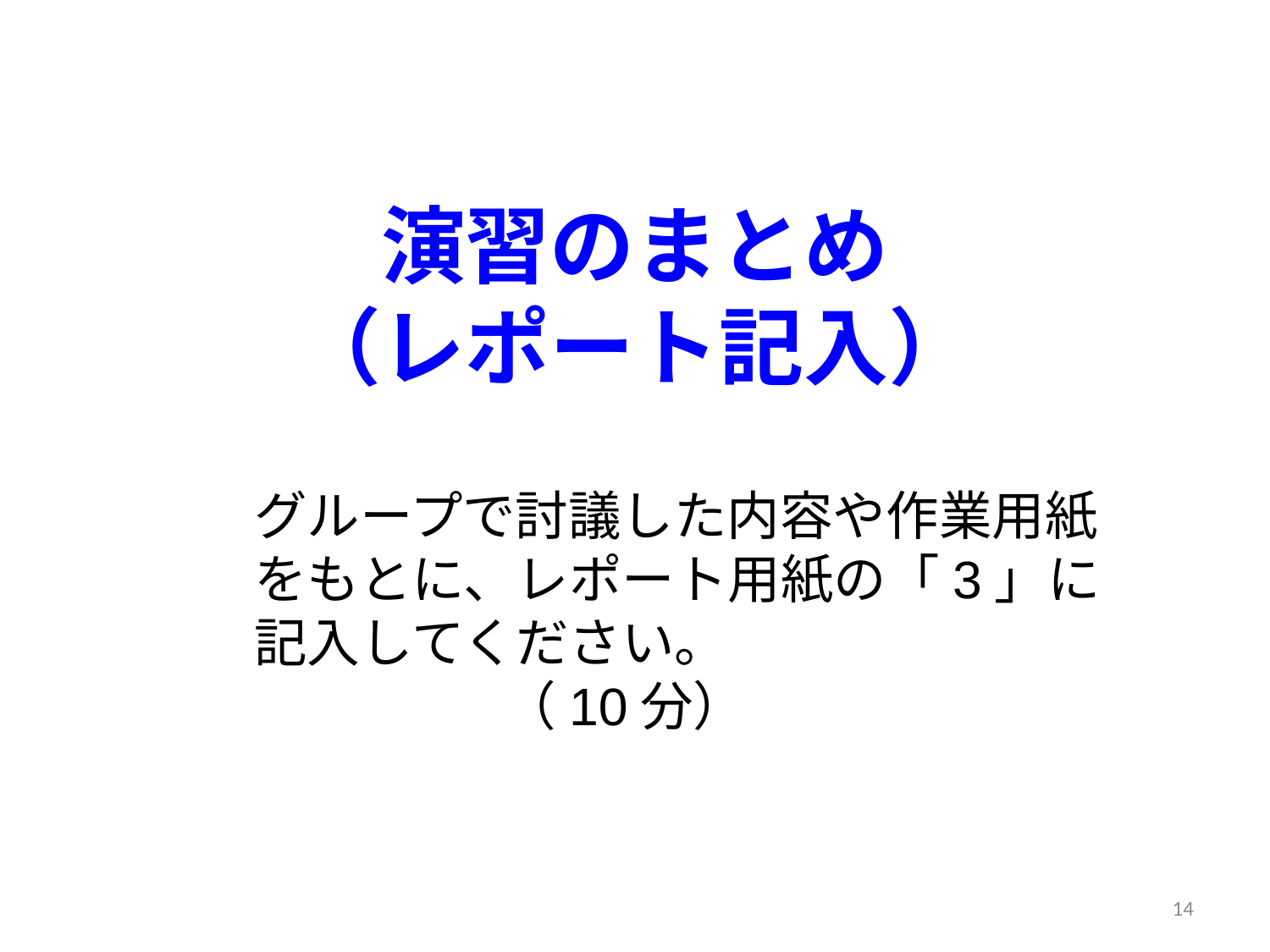

演習のまとめ
（レポート記入）
グループで討議した内容や作業⽤紙をもとに、レポート用紙の「3」に
記⼊してください。
（10分）
14